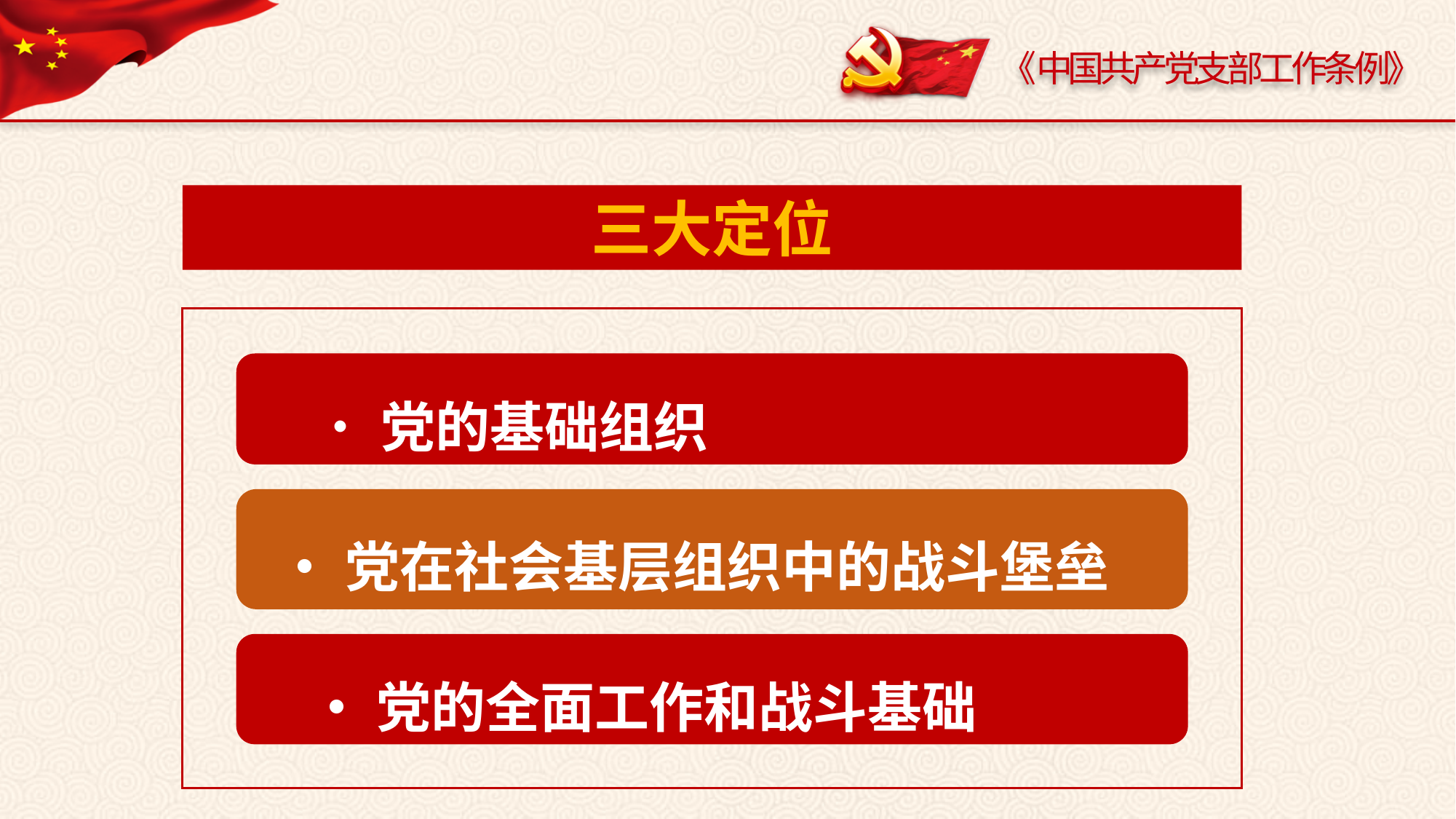

三大定位

     •党的基础组织
  •党在社会基层组织中的战斗堡垒
      •党的全面工作和战斗基础